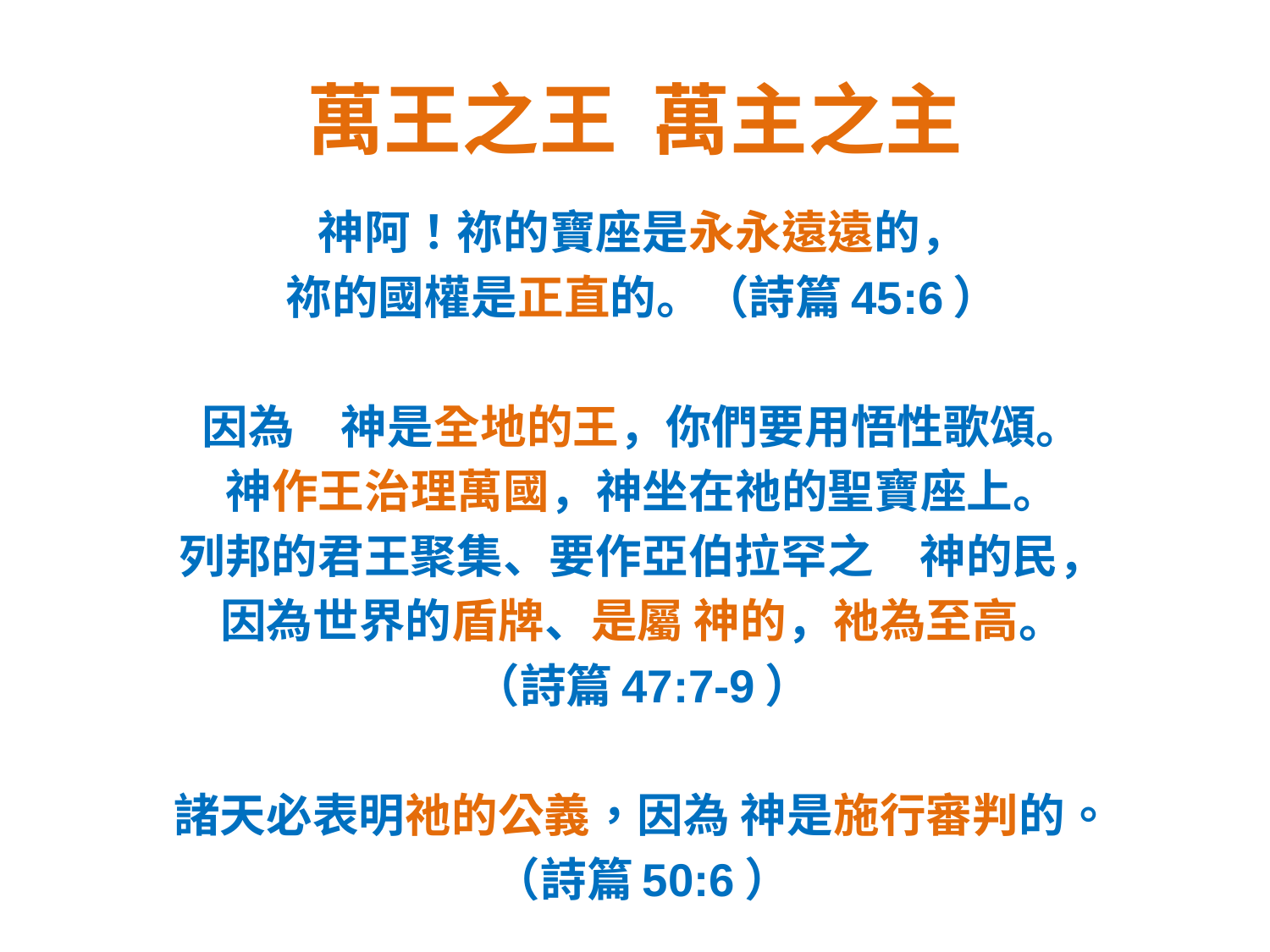

# 萬王之王  萬主之主
神阿！祢的寶座是永永遠遠的，
祢的國權是正直的。（詩篇45:6）

因為　神是全地的王，你們要用悟性歌頌。
神作王治理萬國，神坐在祂的聖寶座上。
列邦的君王聚集、要作亞伯拉罕之　神的民，
因為世界的盾牌、是屬 神的，祂為至高。
（詩篇47:7-9）

諸天必表明祂的公義，因為 神是施行審判的。
（詩篇50:6）